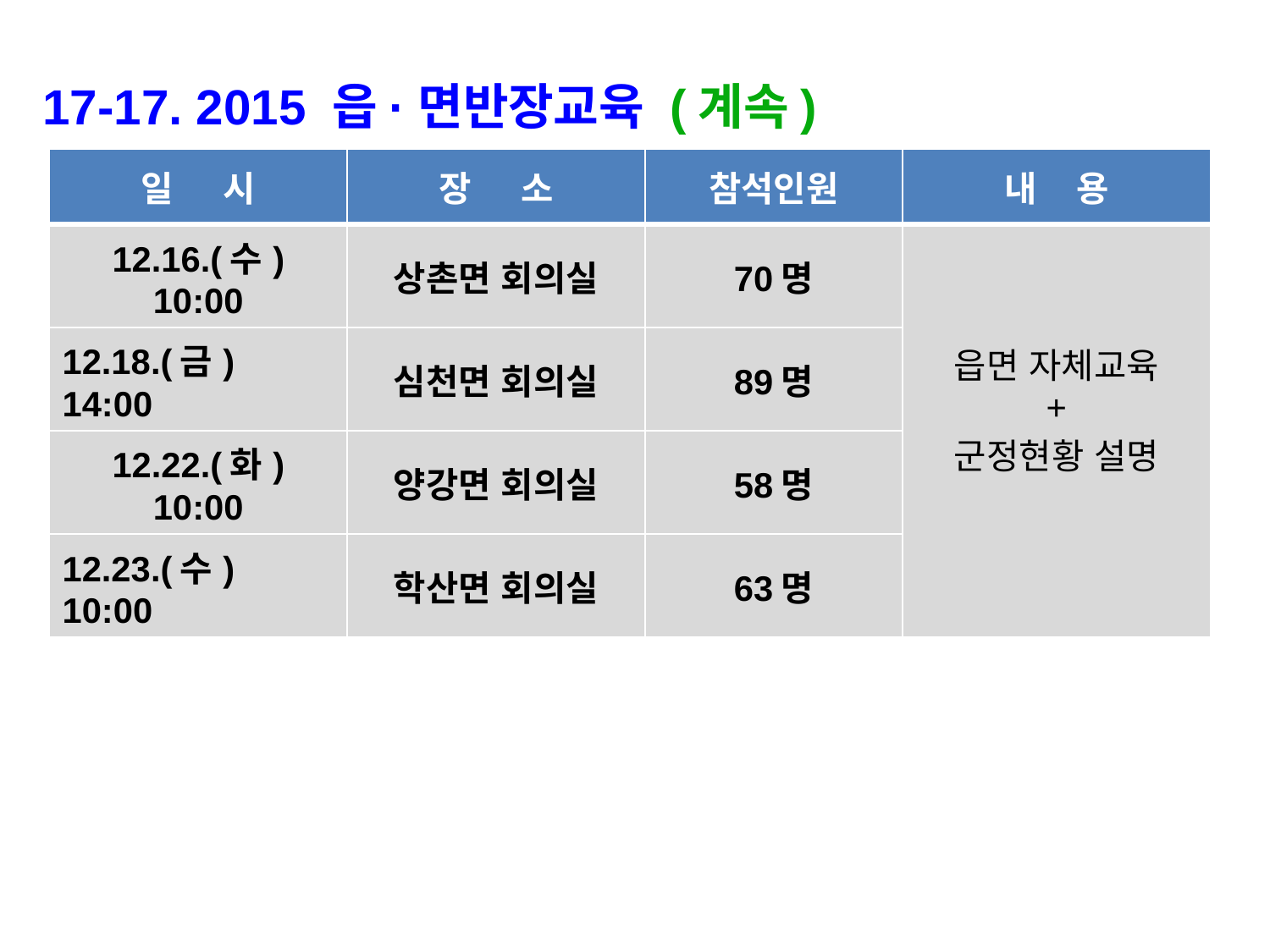

17-17. 2015 읍·면반장교육 (계속)
| 일 시 | 장 소 | 참석인원 | 내 용 |
| --- | --- | --- | --- |
| 12.16.(수) 10:00 | 상촌면 회의실 | 70명 | 읍면 자체교육 + 군정현황 설명 |
| 12.18.(금) 14:00 | 심천면 회의실 | 89명 |  |
| 12.22.(화) 10:00 | 양강면 회의실 | 58명 |  |
| 12.23.(수) 10:00 | 학산면 회의실 | 63명 |  |